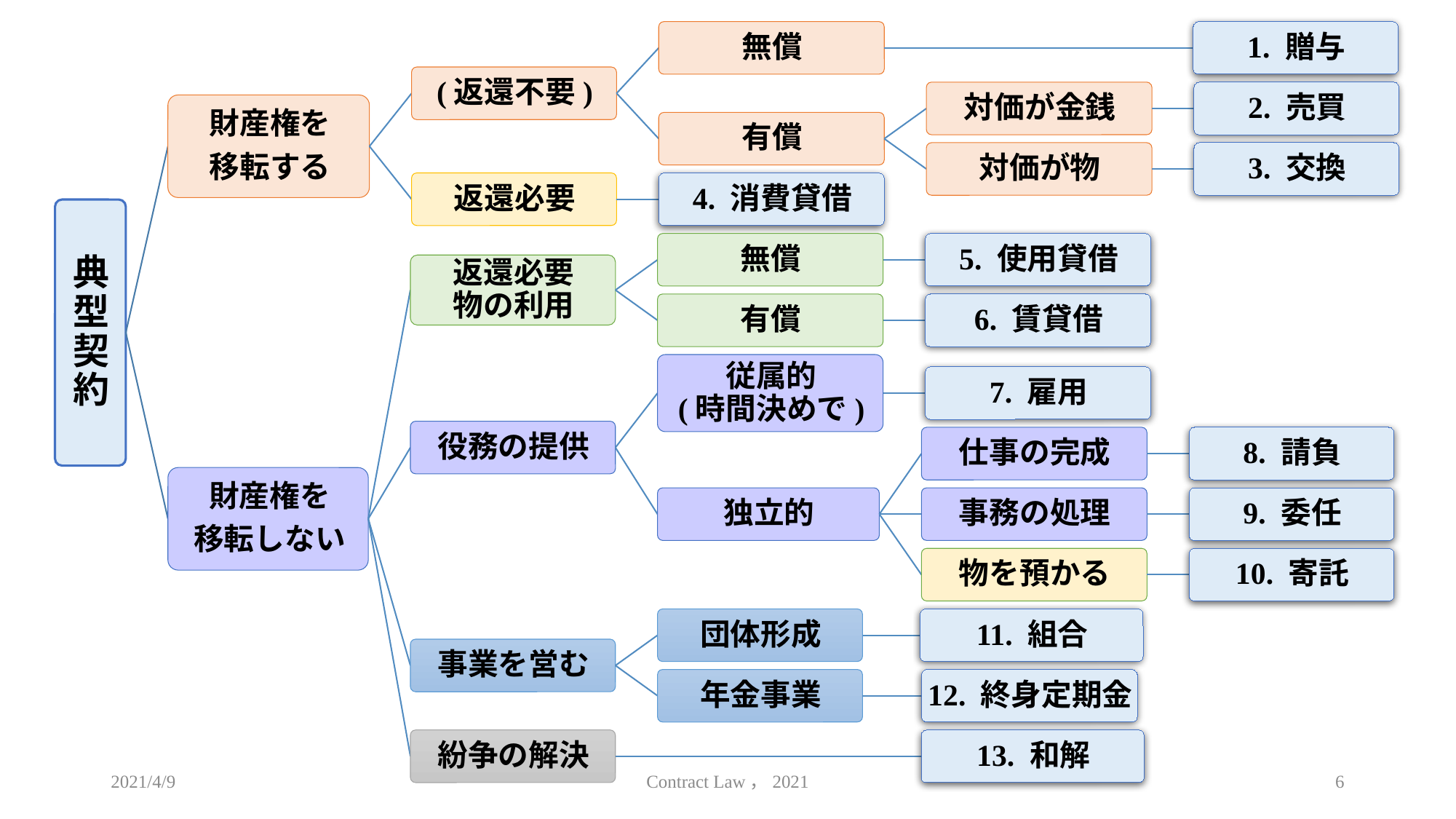

典
型
契
約

財産権を
移転する

(返還不要)

無償

1. 贈与

有償

対価が金銭

2. 売買

対価が物

3. 交換

返還必要

4. 消費貸借

財産権を
移転しない

返還必要
物の利用

無償

5. 使用貸借

有償

6. 賃貸借

役務の提供

従属的
(時間決めで)

7. 雇用

独立的

仕事の完成

8. 請負

事務の処理

9. 委任

物を預かる

10. 寄託

事業を営む

団体形成

11. 組合

年金事業

12. 終身定期金

紛争の解決

13. 和解
2021/4/9
Contract Law，2021
6